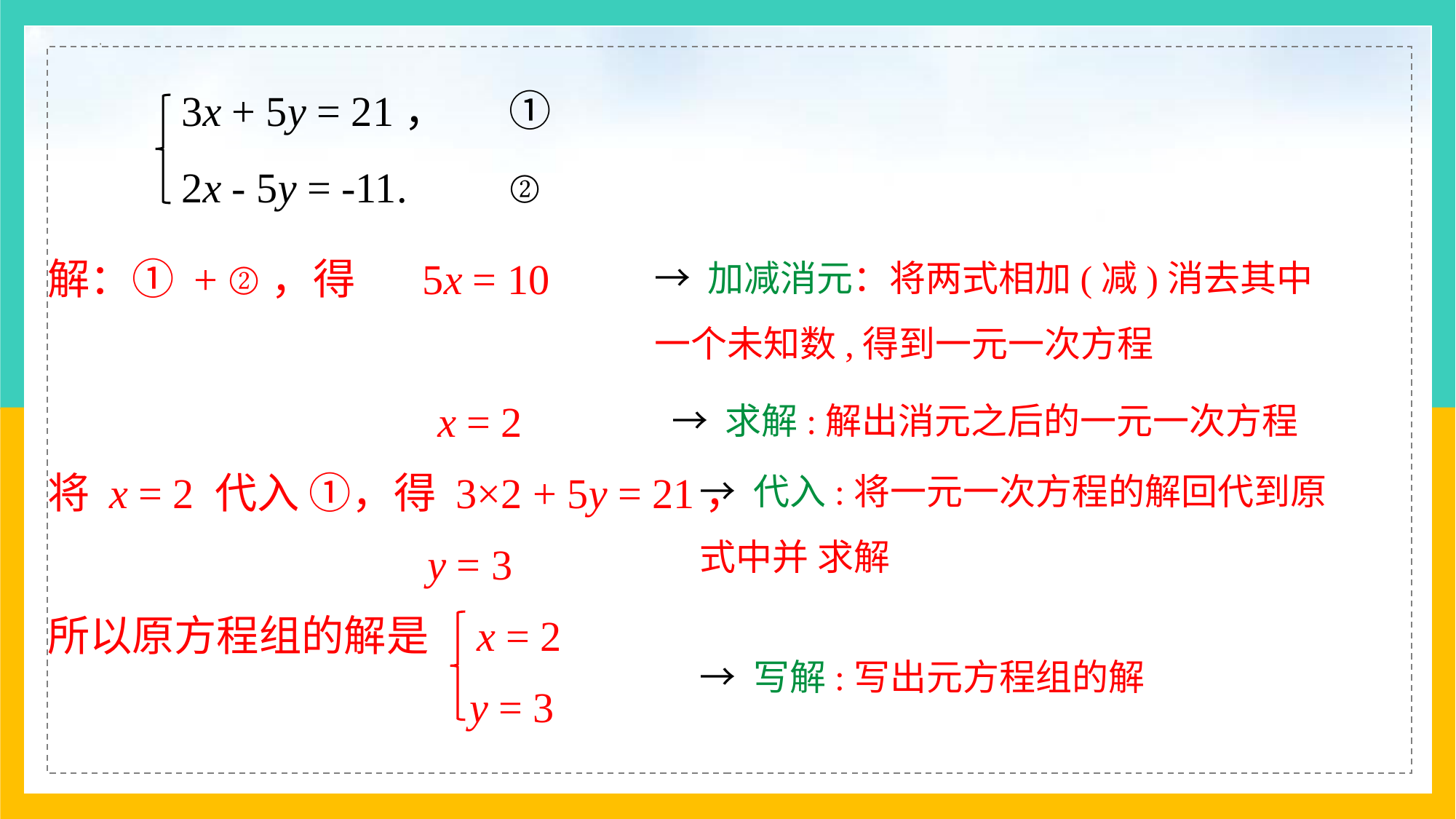

3x + 5y = 21，	①
2x - 5y = -11.	②

解：① + ②，得      5x = 10

                                     x = 2
将 x = 2 代入 ①，得 3×2 + 5y = 21，
			     y = 3
所以原方程组的解是    x = 2
                                        y = 3
→ 加减消元：将两式相加(减)消去其中一个未知数,得到一元一次方程
→ 求解:解出消元之后的一元一次方程
→ 代入:将一元一次方程的解回代到原式中并 求解

→ 写解:写出元方程组的解